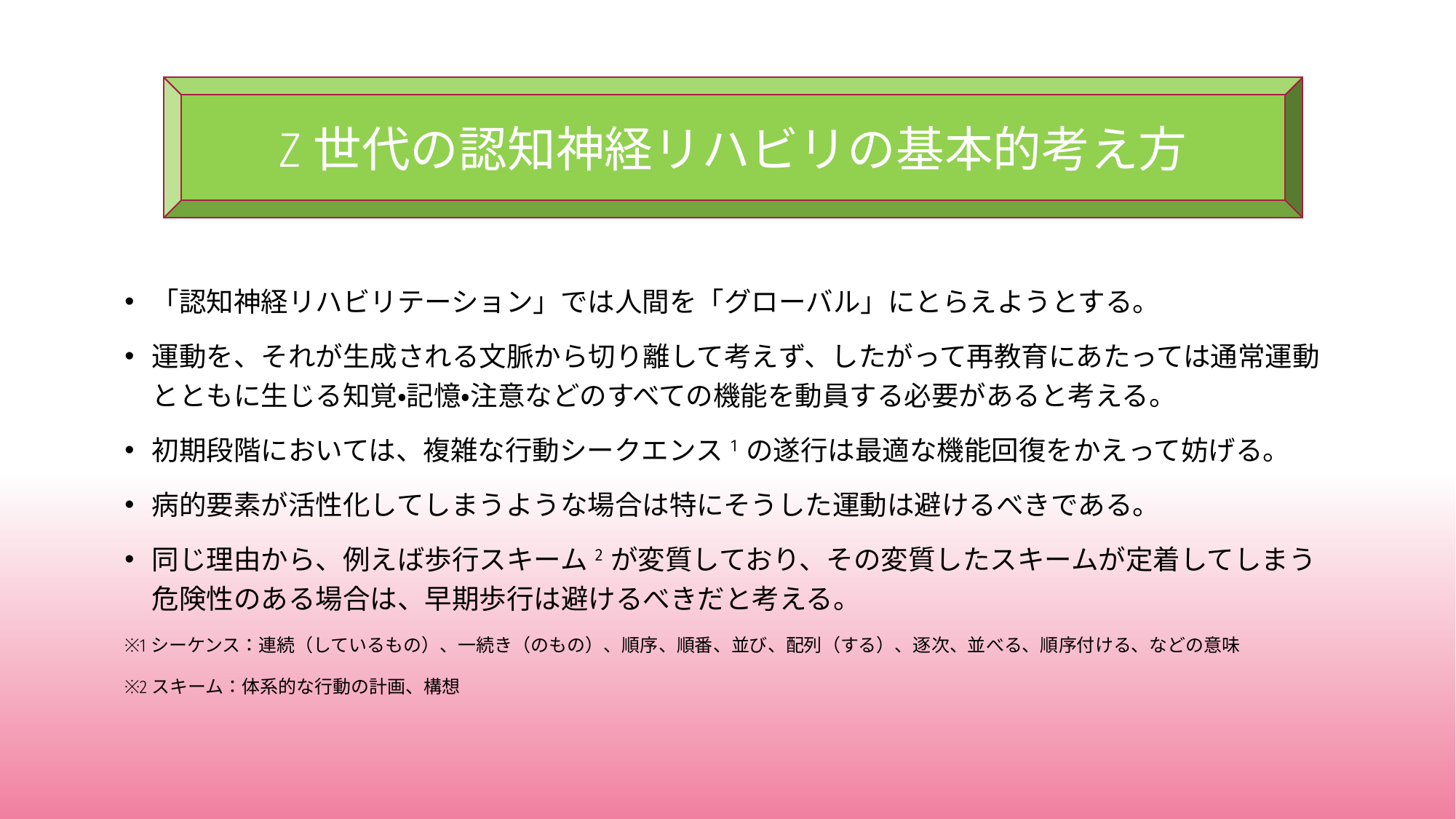

Z世代の認知神経リハビリの基本的考え方
「認知神経リハビリテーション」では人間を「グローバル」にとらえようとする。
運動を、それが生成される文脈から切り離して考えず、したがって再教育にあたっては通常運動とともに生じる知覚・記憶・注意などのすべての機能を動員する必要があると考える。
初期段階においては、複雑な行動シークエンス¹の遂行は最適な機能回復をかえって妨げる。
病的要素が活性化してしまうような場合は特にそうした運動は避けるべきである。
同じ理由から、例えば歩行スキーム²が変質しており、その変質したスキームが定着してしまう危険性のある場合は、早期歩行は避けるべきだと考える。
※1シーケンス：連続（しているもの）、一続き（のもの）、順序、順番、並び、配列（する）、逐次、並べる、順序付ける、などの意味
※2スキーム：体系的な行動の計画、構想